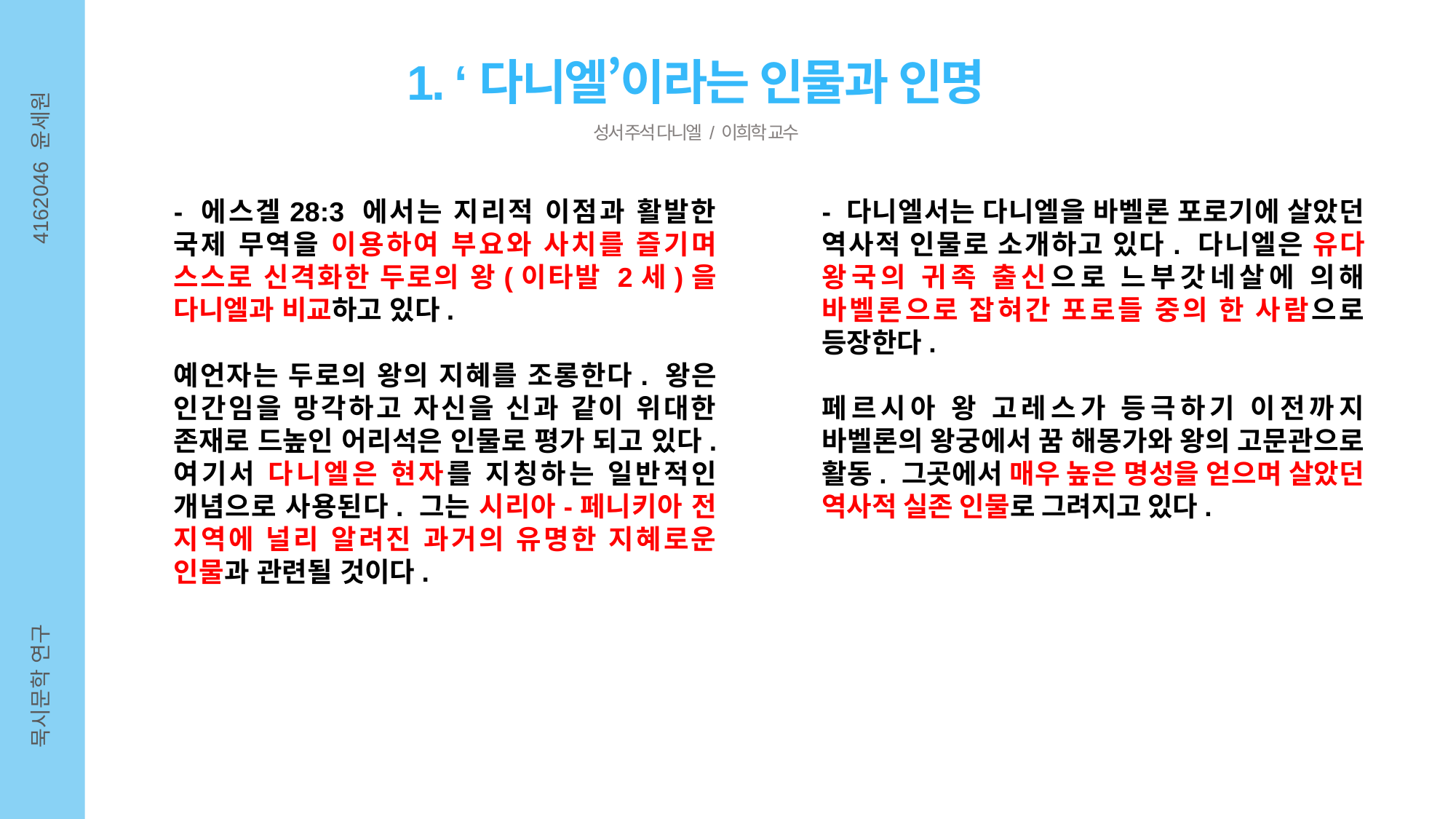

1. ‘다니엘’이라는 인물과 인명
성서 주석 다니엘 / 이희학 교수
4162046 윤세원
- 에스겔28:3 에서는 지리적 이점과 활발한 국제 무역을 이용하여 부요와 사치를 즐기며 스스로 신격화한 두로의 왕(이타발 2세)을 다니엘과 비교하고 있다.

예언자는 두로의 왕의 지혜를 조롱한다. 왕은 인간임을 망각하고 자신을 신과 같이 위대한 존재로 드높인 어리석은 인물로 평가 되고 있다. 여기서 다니엘은 현자를 지칭하는 일반적인 개념으로 사용된다. 그는 시리아-페니키아 전 지역에 널리 알려진 과거의 유명한 지혜로운 인물과 관련될 것이다.
- 다니엘서는 다니엘을 바벨론 포로기에 살았던 역사적 인물로 소개하고 있다. 다니엘은 유다 왕국의 귀족 출신으로 느부갓네살에 의해 바벨론으로 잡혀간 포로들 중의 한 사람으로 등장한다.

페르시아 왕 고레스가 등극하기 이전까지 바벨론의 왕궁에서 꿈 해몽가와 왕의 고문관으로 활동. 그곳에서 매우 높은 명성을 얻으며 살았던 역사적 실존 인물로 그려지고 있다.
묵시문학 연구